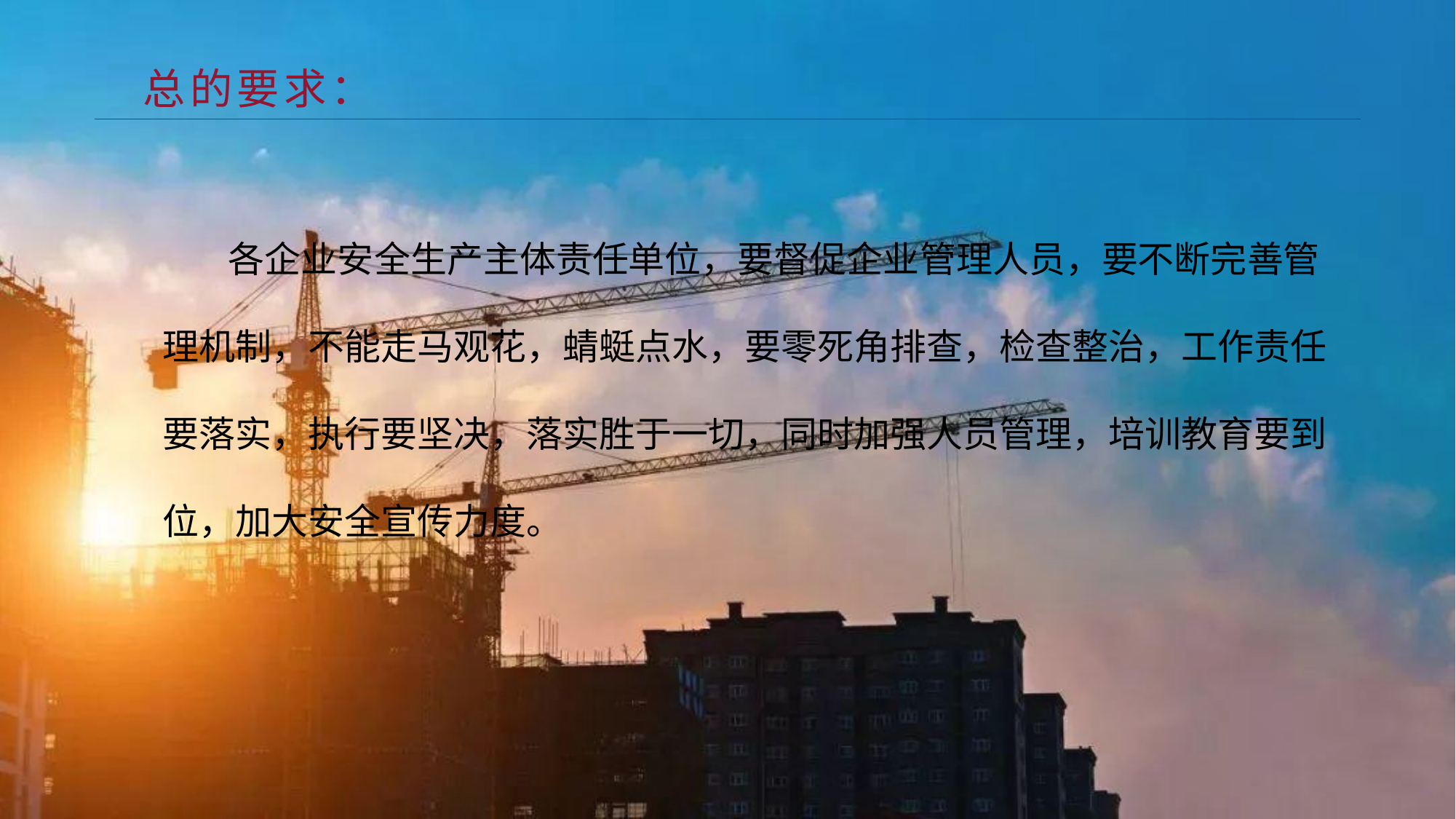

总的要求：
       各企业安全生产主体责任单位，要督促企业管理人员，要不断完善管理机制，不能走马观花，蜻蜓点水，要零死角排查，检查整治，工作责任要落实，执行要坚决，落实胜于一切，同时加强人员管理，培训教育要到位，加大安全宣传力度。